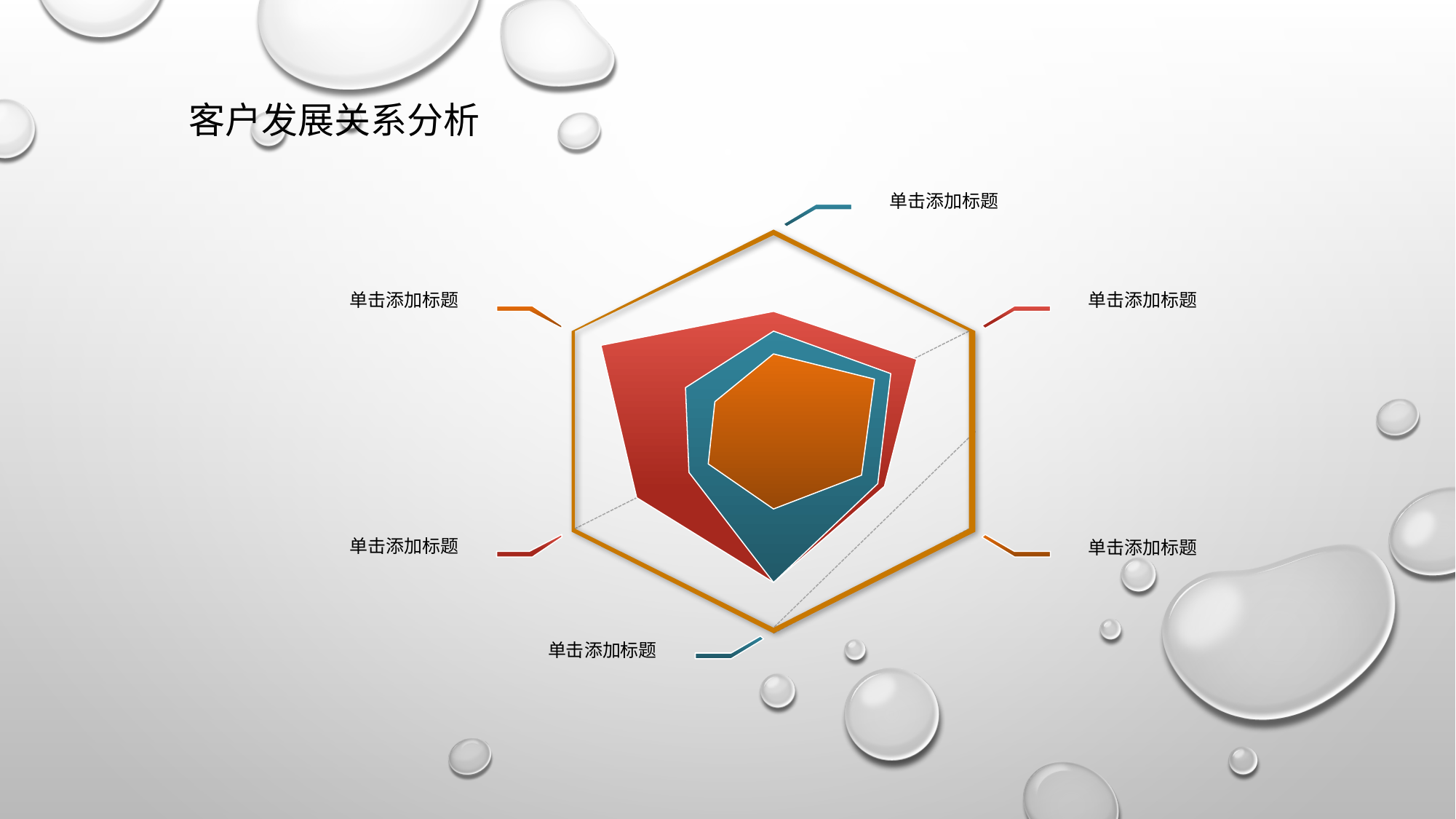

客户发展关系分析
单击添加标题

单击添加标题
单击添加标题

单击添加标题
单击添加标题

单击添加标题